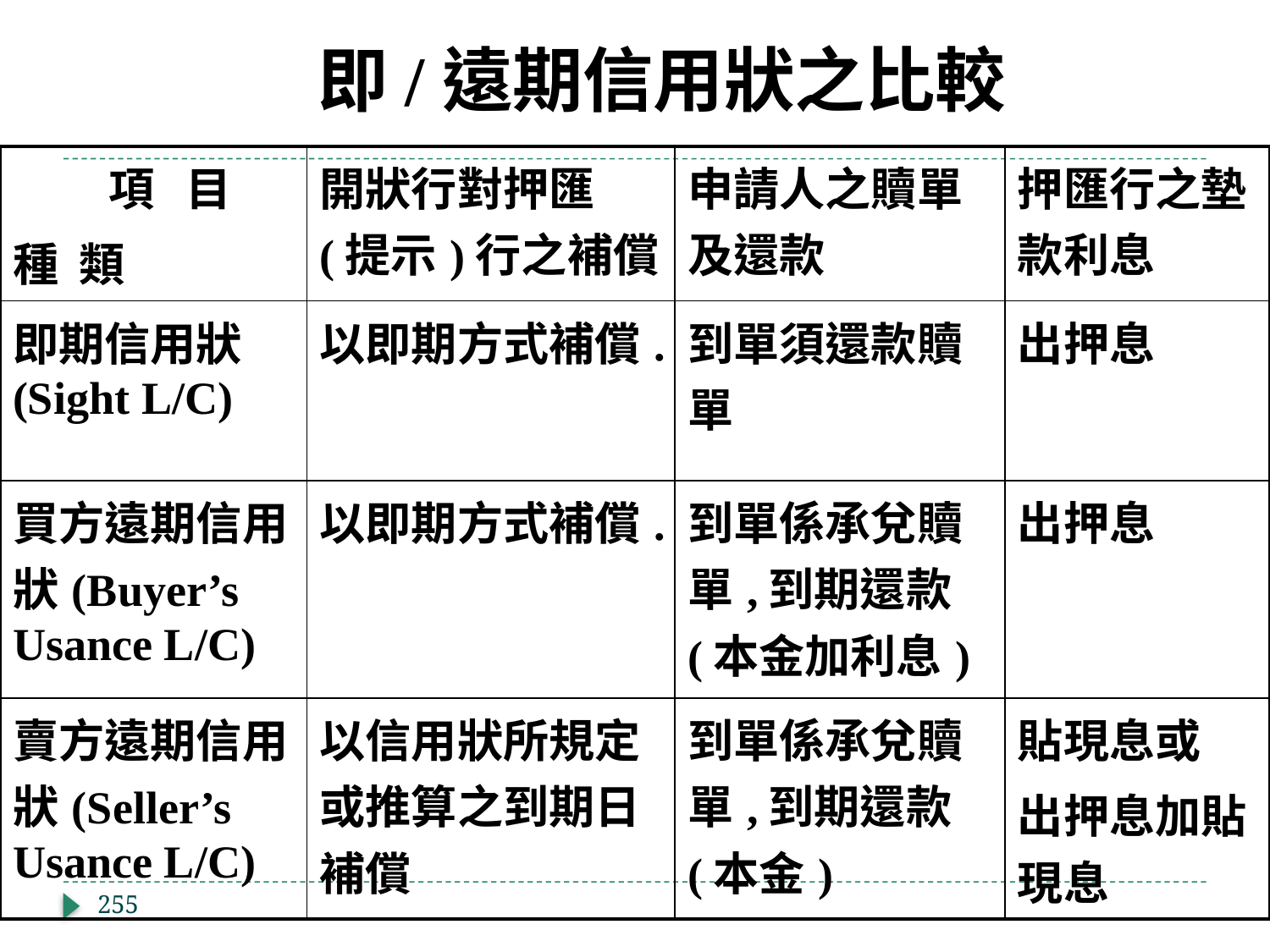

# 即/遠期信用狀之比較
| 項 目 種 類 | 開狀行對押匯(提示)行之補償 | 申請人之贖單及還款 | 押匯行之墊款利息 |
| --- | --- | --- | --- |
| 即期信用狀(Sight L/C) | 以即期方式補償. | 到單須還款贖單 | 出押息 |
| 買方遠期信用狀(Buyer’s Usance L/C) | 以即期方式補償. | 到單係承兌贖單,到期還款(本金加利息) | 出押息 |
| 賣方遠期信用狀(Seller’s Usance L/C) | 以信用狀所規定或推算之到期日補償 | 到單係承兌贖單,到期還款(本金) | 貼現息或 出押息加貼現息 |
255